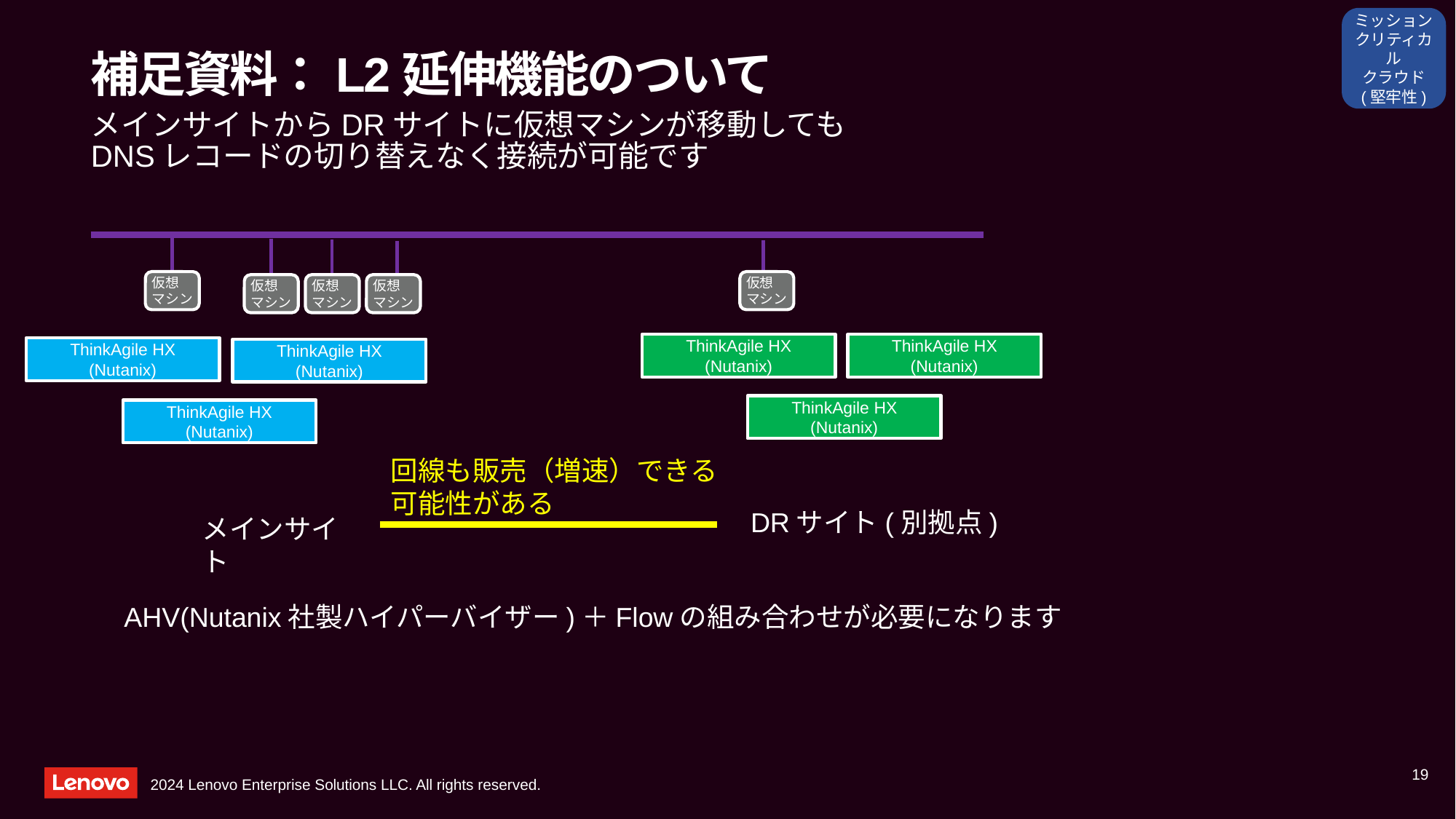

ミッション
クリティカル
クラウド
(堅牢性)
# 補足資料：L2延伸機能のついて
メインサイトからDRサイトに仮想マシンが移動しても
DNSレコードの切り替えなく接続が可能です
仮想
マシン
仮想
マシン
仮想
マシン
仮想
マシン
仮想
マシン
ThinkAgile HX
(Nutanix)
ThinkAgile HX
(Nutanix)
ThinkAgile HX
(Nutanix)
ThinkAgile HX
(Nutanix)
ThinkAgile HX
(Nutanix)
ThinkAgile HX
(Nutanix)
回線も販売（増速）できる
可能性がある
DRサイト(別拠点)
メインサイト
AHV(Nutanix社製ハイパーバイザー)＋Flowの組み合わせが必要になります
19